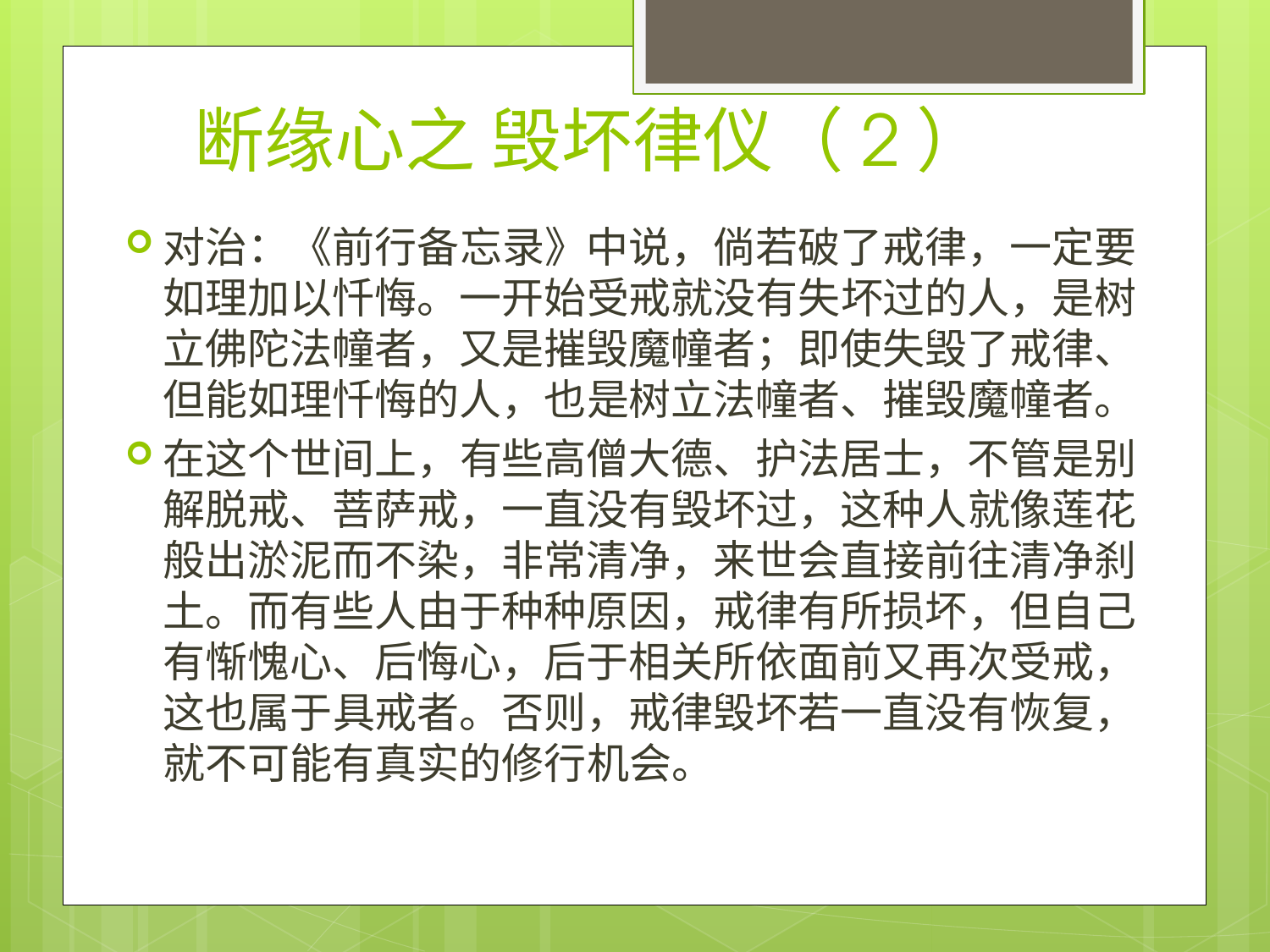

# 断缘心之 毁坏律仪（2）
对治：《前行备忘录》中说，倘若破了戒律，一定要如理加以忏悔。一开始受戒就没有失坏过的人，是树立佛陀法幢者，又是摧毁魔幢者；即使失毁了戒律、但能如理忏悔的人，也是树立法幢者、摧毁魔幢者。
在这个世间上，有些高僧大德、护法居士，不管是别解脱戒、菩萨戒，一直没有毁坏过，这种人就像莲花般出淤泥而不染，非常清净，来世会直接前往清净刹土。而有些人由于种种原因，戒律有所损坏，但自己有惭愧心、后悔心，后于相关所依面前又再次受戒，这也属于具戒者。否则，戒律毁坏若一直没有恢复，就不可能有真实的修行机会。